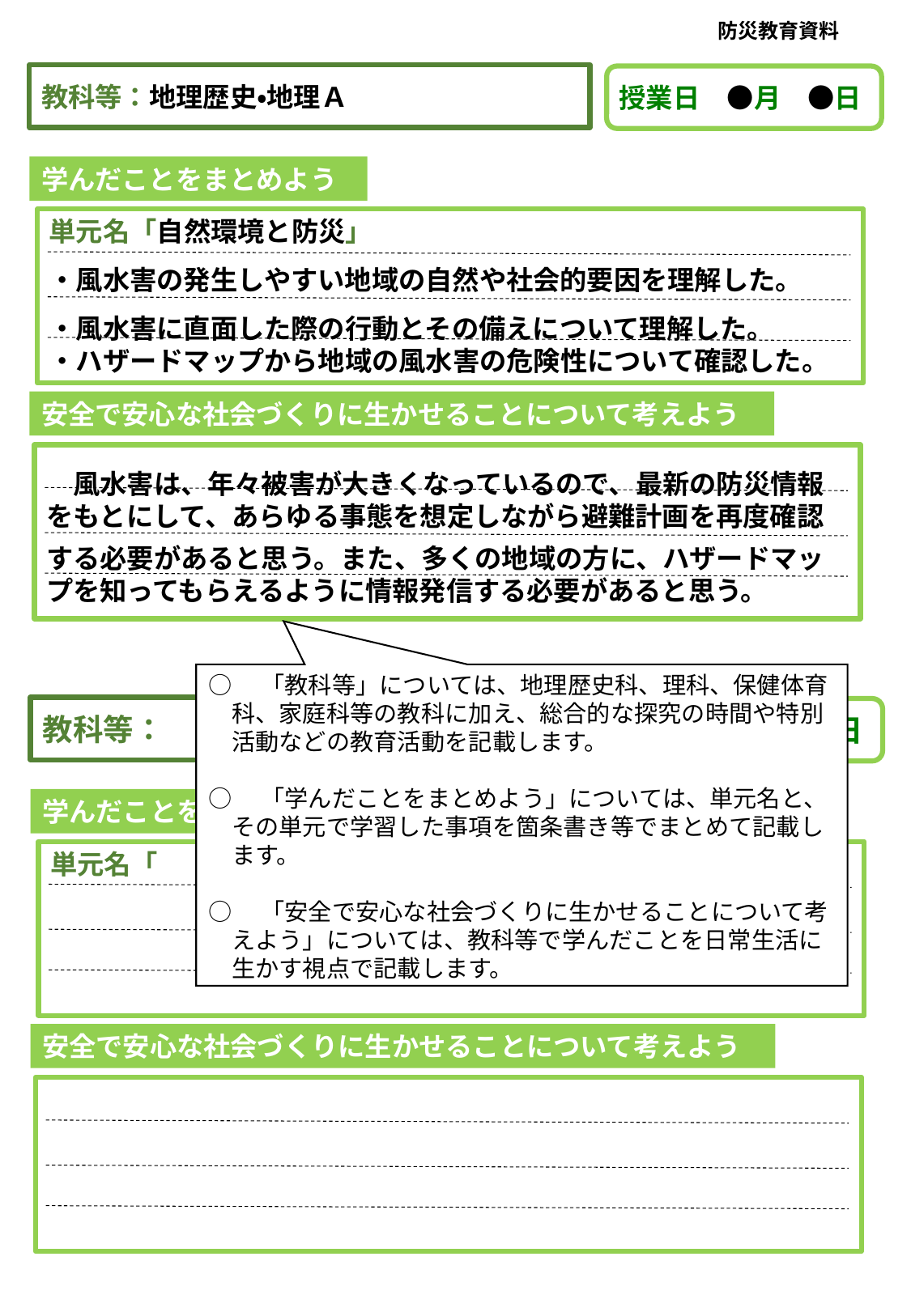

防災教育資料

教科等：地理歴史・地理Ａ
授業日　●月　●日
学んだことをまとめよう
単元名「自然環境と防災」
・風水害の発生しやすい地域の自然や社会的要因を理解した。
・風水害に直面した際の行動とその備えについて理解した。
・ハザードマップから地域の風水害の危険性について確認した。
安全で安心な社会づくりに生かせることについて考えよう
　風水害は、年々被害が大きくなっているので、最新の防災情報
をもとにして、あらゆる事態を想定しながら避難計画を再度確認
する必要があると思う。また、多くの地域の方に、ハザードマッ
プを知ってもらえるように情報発信する必要があると思う。
○　「教科等」については、地理歴史科、理科、保健体育
　科、家庭科等の教科に加え、総合的な探究の時間や特別
　活動などの教育活動を記載します。

○　「学んだことをまとめよう」については、単元名と、
　その単元で学習した事項を箇条書き等でまとめて記載し
　ます。

○　「安全で安心な社会づくりに生かせることについて考
　えよう」については、教科等で学んだことを日常生活に
　生かす視点で記載します。
教科等：
授業日　　月　日
学んだことをまとめよう
単元名「　　　　　　　　　　　　　　　　　　　　　　　　」

安全で安心な社会づくりに生かせることについて考えよう